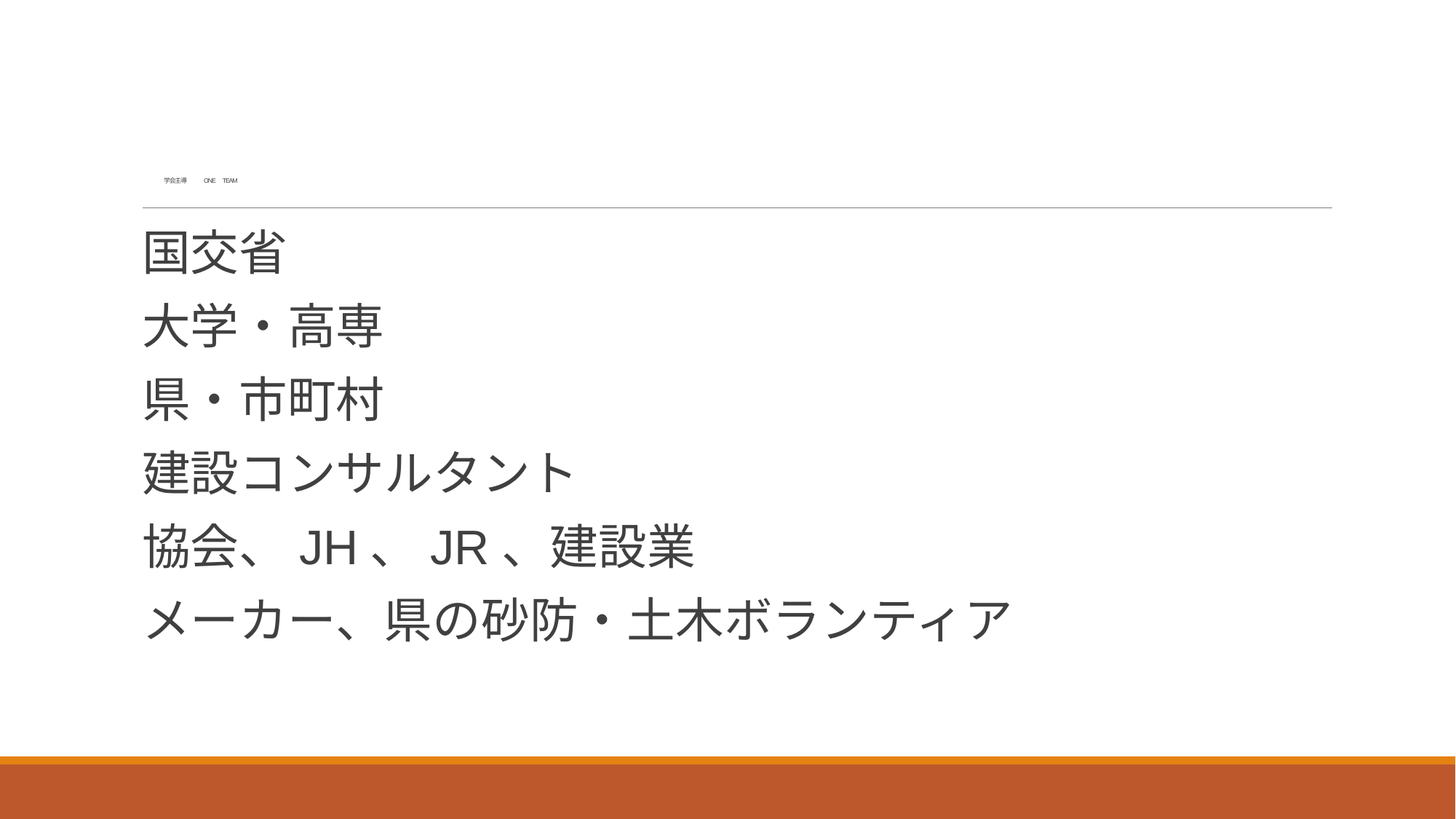

# 学会主導　　　ONE　TEAM
国交省
大学・高専
県・市町村
建設コンサルタント
協会、JH、JR、建設業
メーカー、県の砂防・土木ボランティア